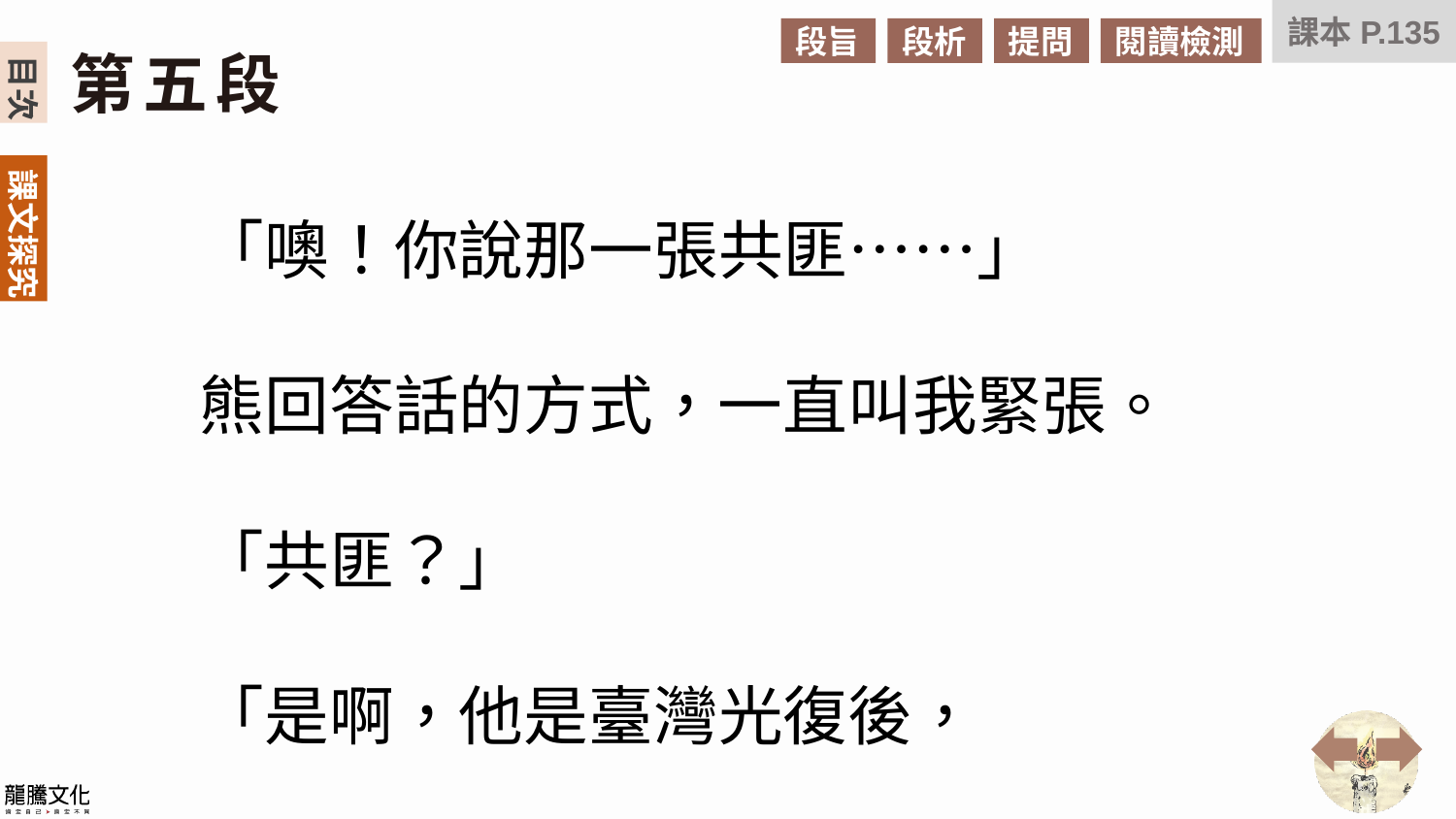

課本P.135
段旨
段析
提問
閱讀檢測
第五段
　　「噢！你說那一張共匪⋯⋯」
　　熊回答話的方式，一直叫我緊張。
　　「共匪？」
　　「是啊，他是臺灣光復後，